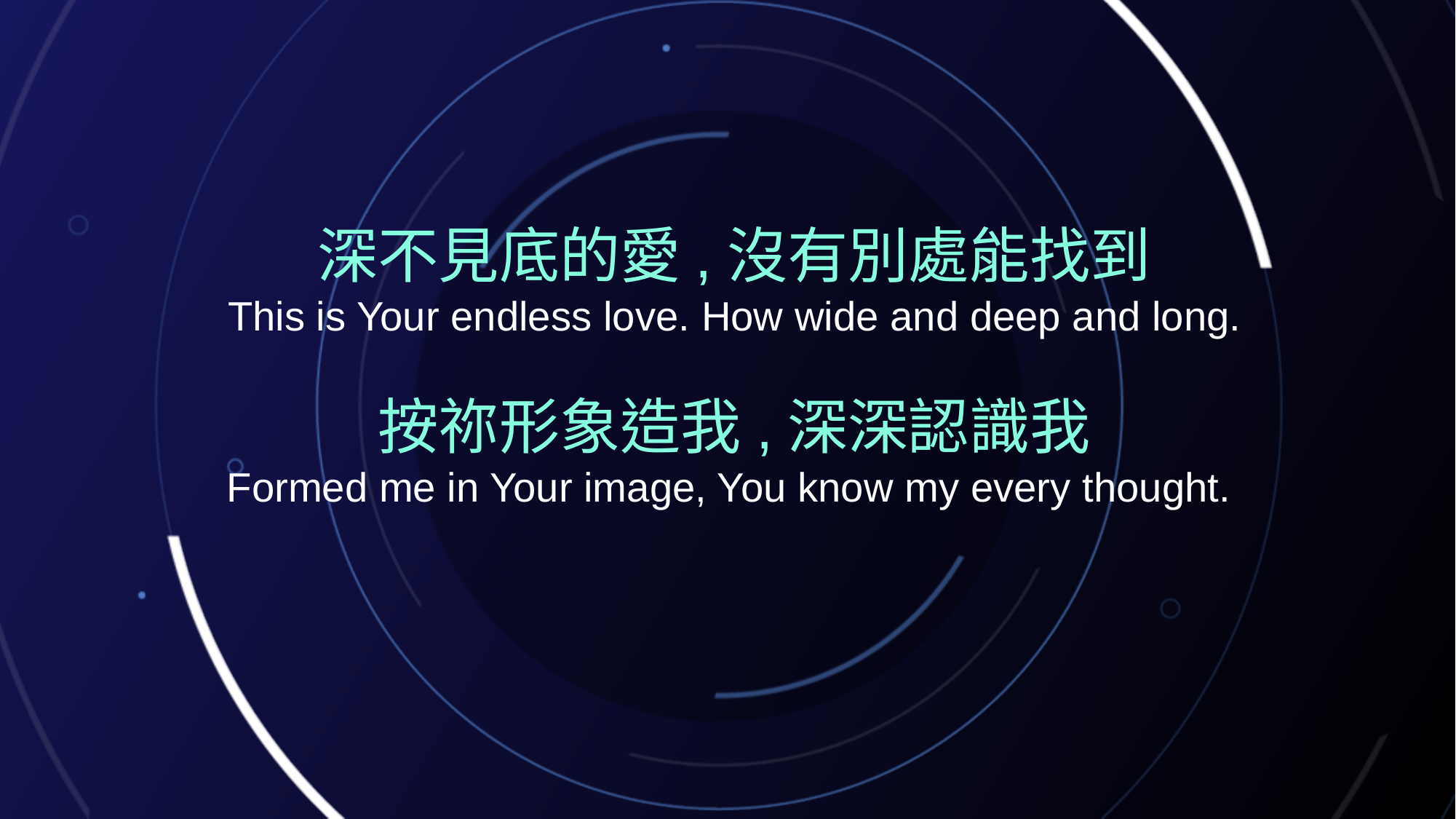

#
深不見底的愛,沒有別處能找到
This is Your endless love. How wide and deep and long.

按祢形象造我,深深認識我
Formed me in Your image, You know my every thought.